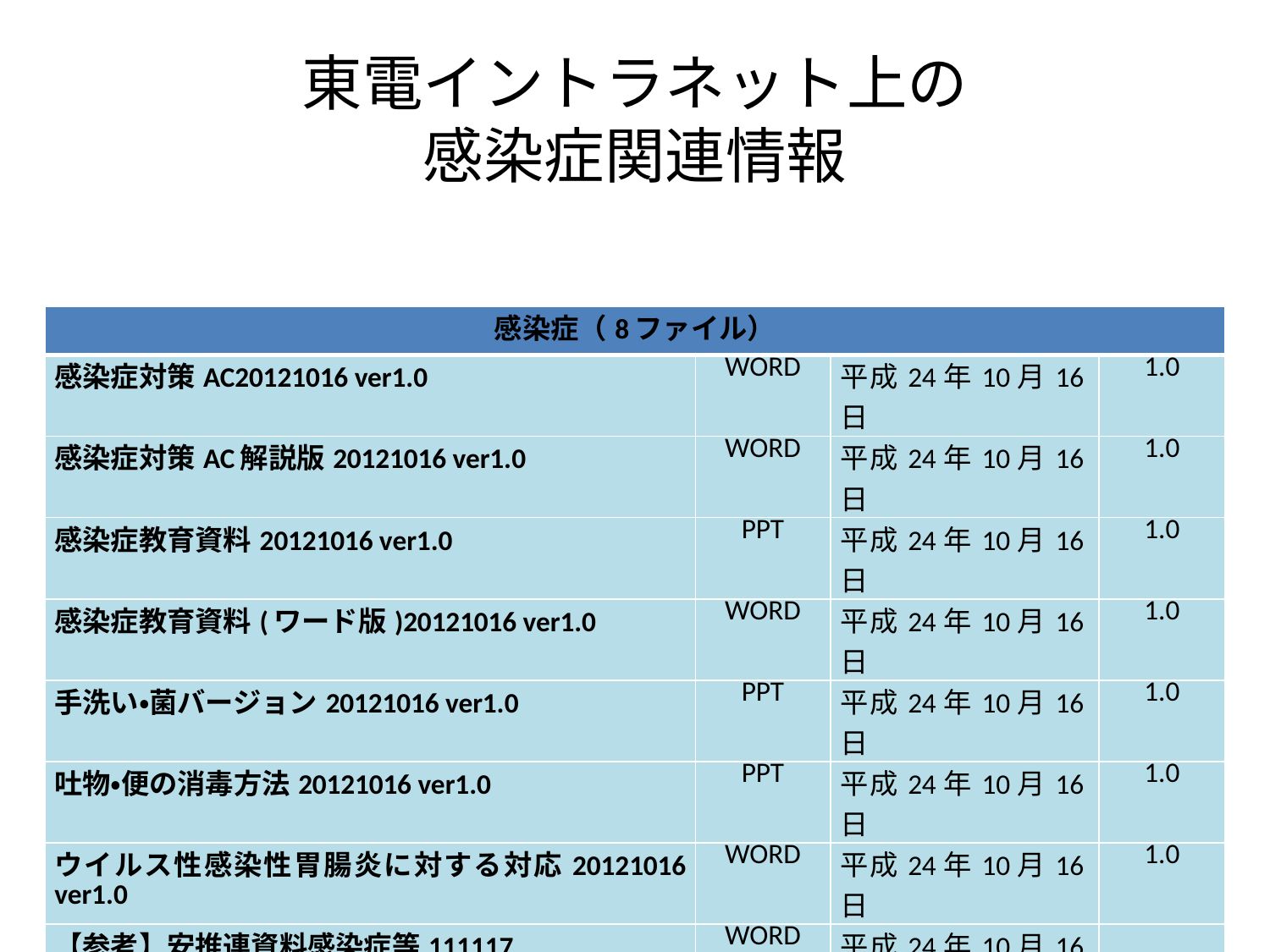

# 東電イントラネット上の 感染症関連情報
| 感染症（8ファイル） |  |  |  |
| --- | --- | --- | --- |
| 感染症対策AC20121016 ver1.0 | WORD | 平成24年10月16日 | 1.0 |
| 感染症対策AC解説版20121016 ver1.0 | WORD | 平成24年10月16日 | 1.0 |
| 感染症教育資料20121016 ver1.0 | PPT | 平成24年10月16日 | 1.0 |
| 感染症教育資料(ワード版)20121016 ver1.0 | WORD | 平成24年10月16日 | 1.0 |
| 手洗い・菌バージョン20121016 ver1.0 | PPT | 平成24年10月16日 | 1.0 |
| 吐物・便の消毒方法20121016 ver1.0 | PPT | 平成24年10月16日 | 1.0 |
| ウイルス性感染性胃腸炎に対する対応20121016 ver1.0 | WORD | 平成24年10月16日 | 1.0 |
| 【参考】安推連資料感染症等111117 | WORD | 平成24年10月16日 |  |